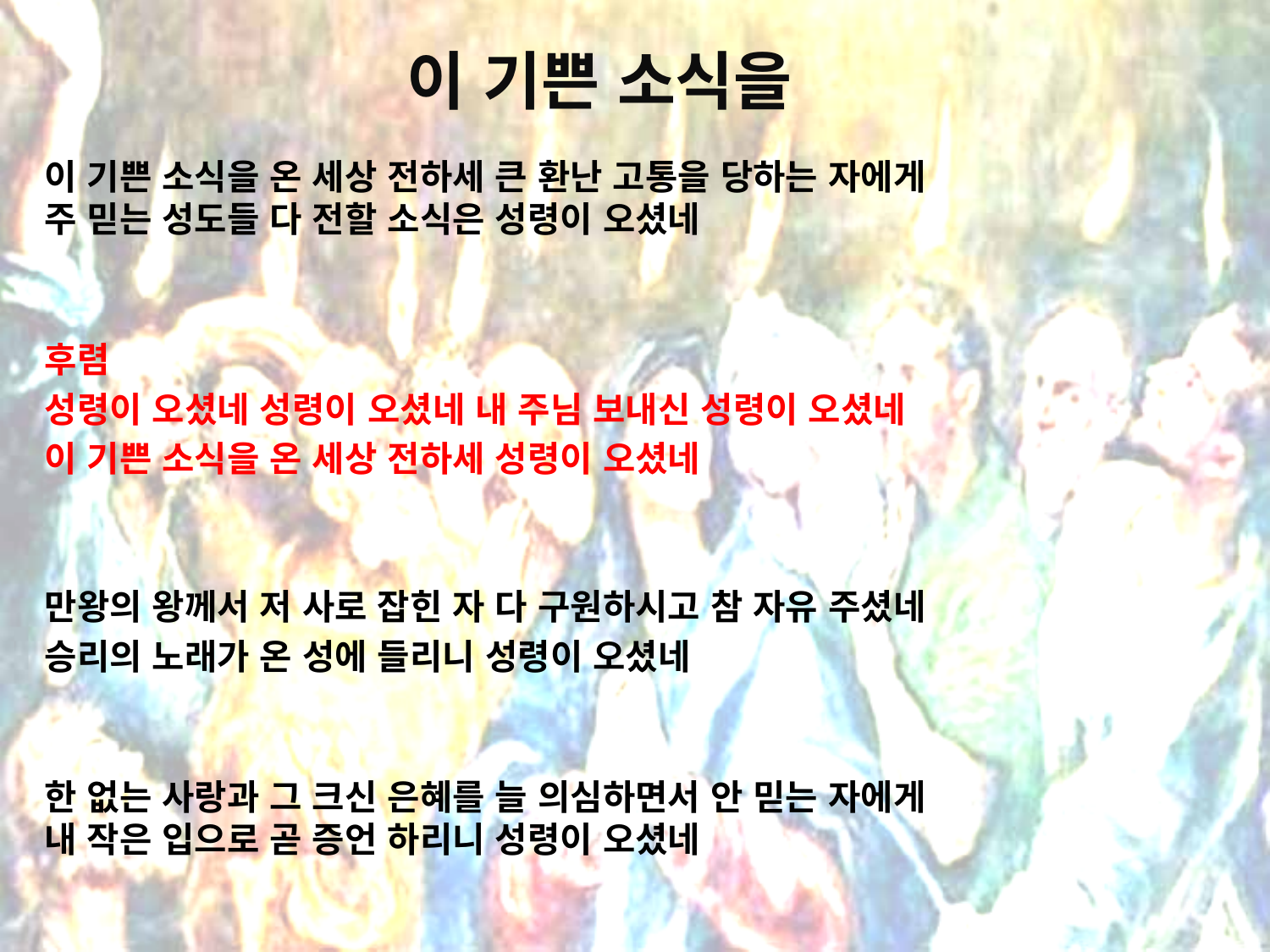

# 이 기쁜 소식을
이 기쁜 소식을 온 세상 전하세 큰 환난 고통을 당하는 자에게
주 믿는 성도들 다 전할 소식은 성령이 오셨네

후렴
성령이 오셨네 성령이 오셨네 내 주님 보내신 성령이 오셨네
이 기쁜 소식을 온 세상 전하세 성령이 오셨네

만왕의 왕께서 저 사로 잡힌 자 다 구원하시고 참 자유 주셨네
승리의 노래가 온 성에 들리니 성령이 오셨네

한 없는 사랑과 그 크신 은혜를 늘 의심하면서 안 믿는 자에게
내 작은 입으로 곧 증언 하리니 성령이 오셨네